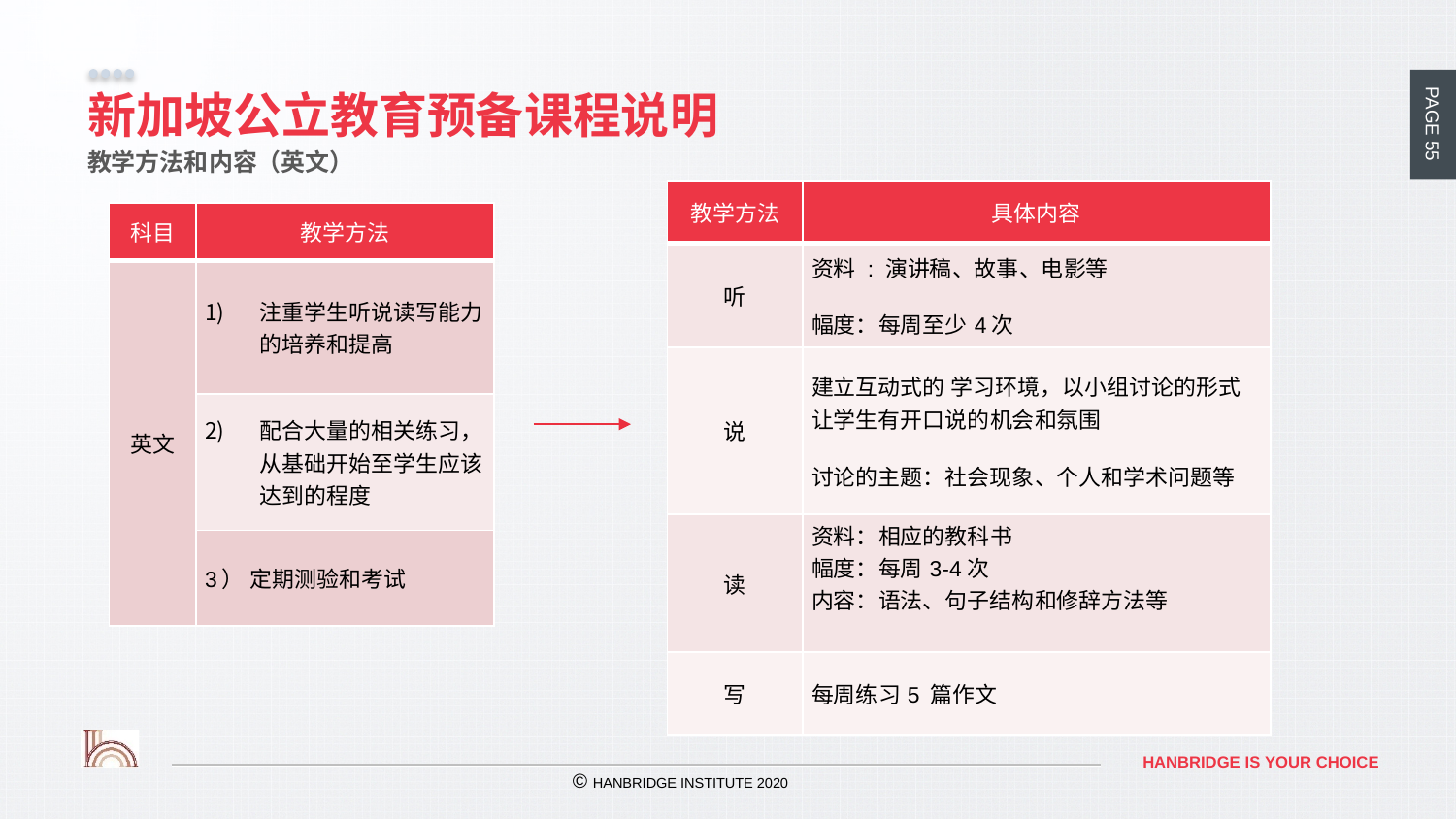

# 新加坡公立教育预备课程说明
教学方法和内容（英文）

| 教学方法 | 具体内容 |
| --- | --- |
| 听 | 资料 : 演讲稿、故事、电影等 幅度：每周至少4次 |
| 说 | 建立互动式的 学习环境，以小组讨论的形式让学生有开口说的机会和氛围 讨论的主题：社会现象、个人和学术问题等 |
| 读 | 资料：相应的教科书 幅度：每周3-4次 内容：语法、句子结构和修辞方法等 |
| 写 | 每周练习5 篇作文 |
| 科目 | 教学方法 |
| --- | --- |
| 英文 | 注重学生听说读写能力的培养和提高 |
|  | 配合大量的相关练习，从基础开始至学生应该达到的程度 |
|  | 3） 定期测验和考试 |